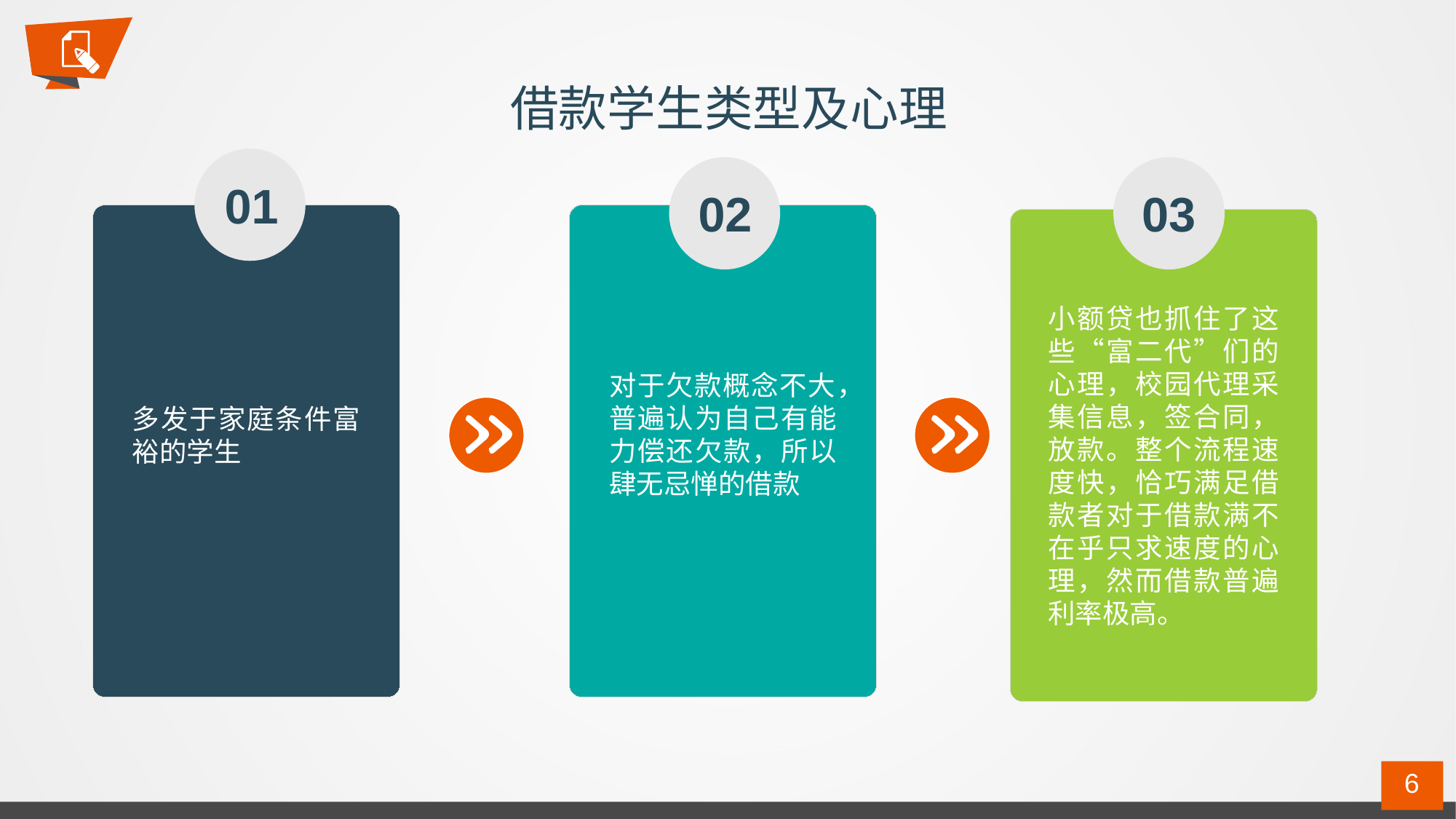

借款学生类型及心理

01

02

03

小额贷也抓住了这些“富二代”们的心理，校园代理采集信息，签合同，放款。整个流程速度快，恰巧满足借款者对于借款满不在乎只求速度的心理，然而借款普遍利率极高。
对于欠款概念不大，普遍认为自己有能力偿还欠款，所以肆无忌惮的借款
多发于家庭条件富裕的学生